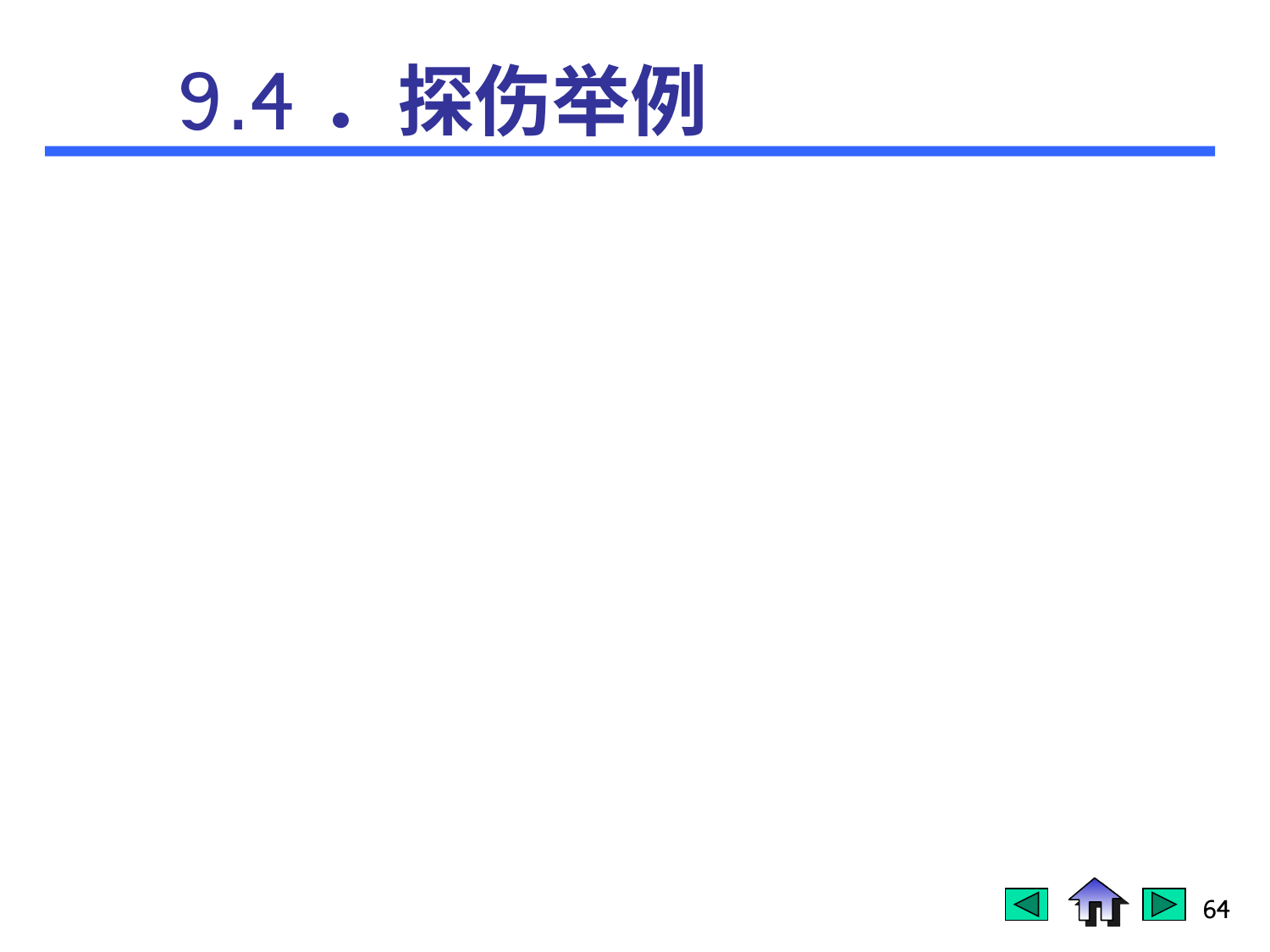

# 9.4．探伤举例
六．现场探伤
    通过调整探伤范围、探伤灵敏度，使缺陷波的波形和位置参数完整显示，开始现场探伤。
七．存储探伤波形和数据
     将探伤波形和数据存储到相应组号。
八．生成探伤报告
    连接打印机打印探伤报告，或与计算机通讯，将探伤内容存储到计算机并生成探伤报告。
64